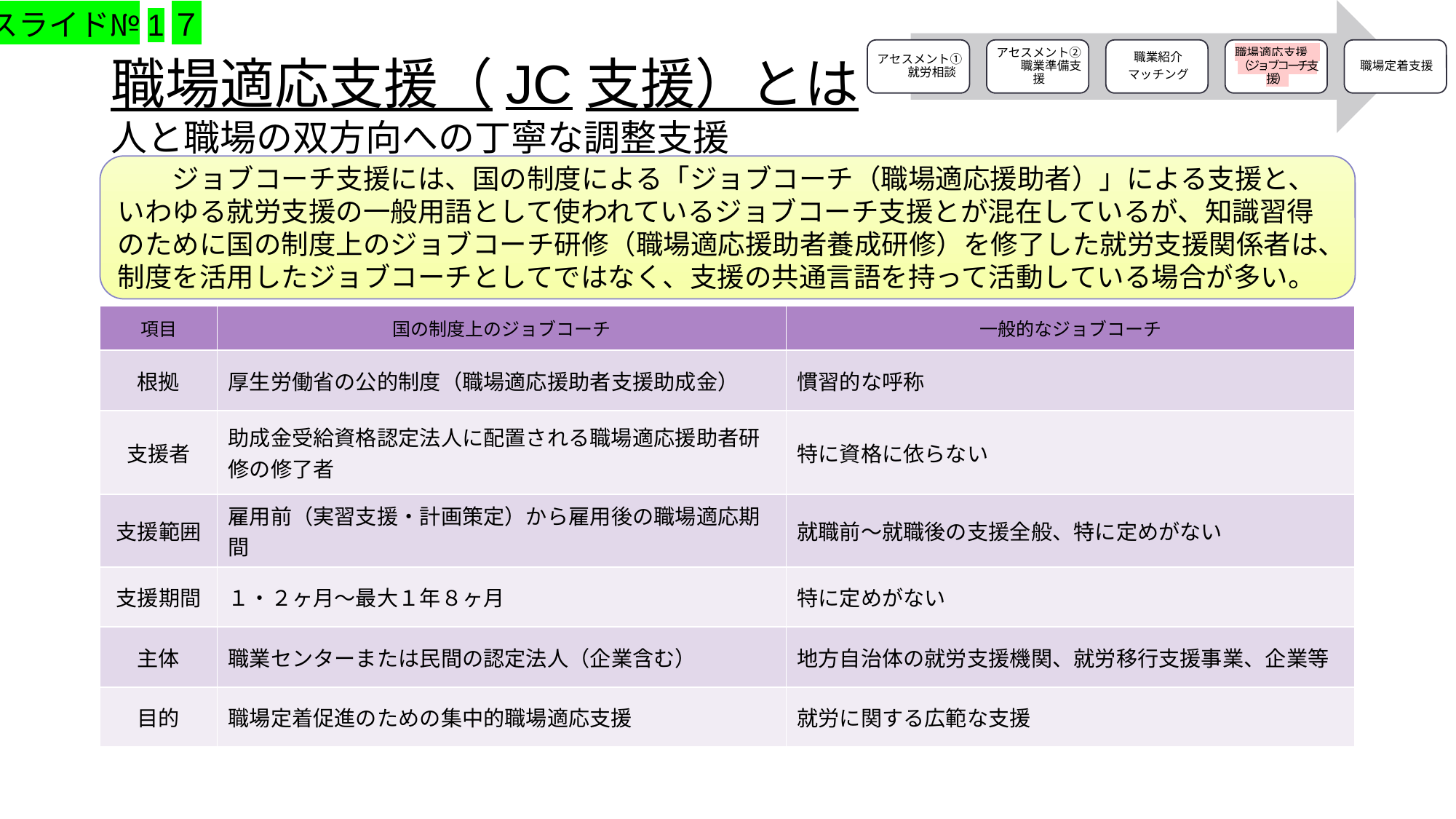

スライド№1７
アセスメント①　　就労相談
アセスメント②　　職業準備支援
職業紹介
マッチング
職場適応支援　（ジョブコーチ支援）
職場定着支援
# 職場適応支援（JC支援）とは 人と職場の双方向への丁寧な調整支援
　　ジョブコーチ支援には、国の制度による「ジョブコーチ（職場適応援助者）」による支援と、いわゆる就労支援の一般用語として使われているジョブコーチ支援とが混在しているが、知識習得のために国の制度上のジョブコーチ研修（職場適応援助者養成研修）を修了した就労支援関係者は、制度を活用したジョブコーチとしてではなく、支援の共通言語を持って活動している場合が多い。
| 項目 | 国の制度上のジョブコーチ | 一般的なジョブコーチ |
| --- | --- | --- |
| 根拠 | 厚生労働省の公的制度（職場適応援助者支援助成金） | 慣習的な呼称 |
| 支援者 | 助成金受給資格認定法人に配置される職場適応援助者研修の修了者 | 特に資格に依らない |
| 支援範囲 | 雇用前（実習支援・計画策定）から雇用後の職場適応期間 | 就職前～就職後の支援全般、特に定めがない |
| 支援期間 | １・２ヶ月～最大１年８ヶ月 | 特に定めがない |
| 主体 | 職業センターまたは民間の認定法人（企業含む） | 地方自治体の就労支援機関、就労移行支援事業、企業等 |
| 目的 | 職場定着促進のための集中的職場適応支援 | 就労に関する広範な支援 |